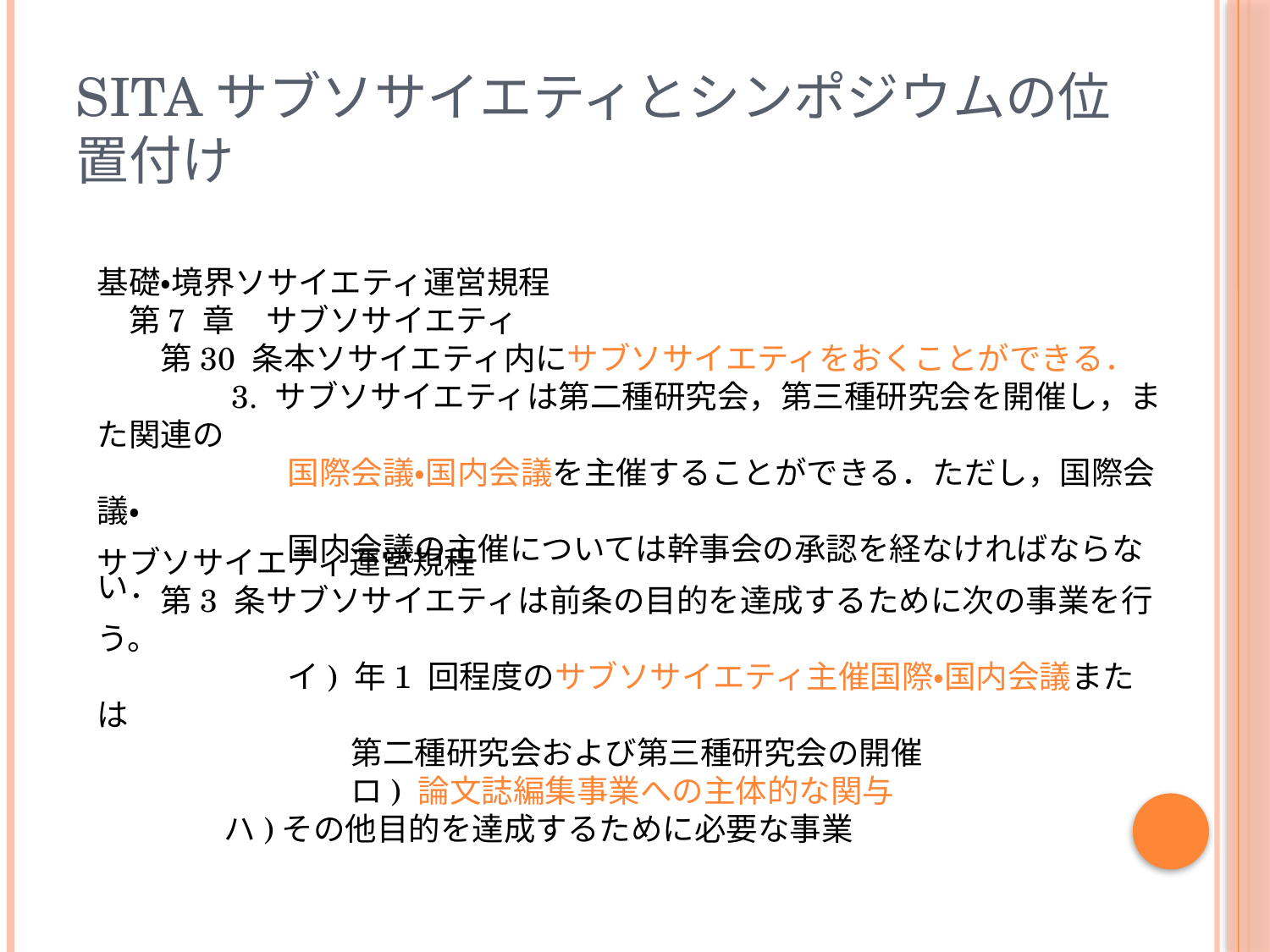

# SITAサブソサイエティとシンポジウムの位置付け
基礎・境界ソサイエティ運営規程
　第7 章　サブソサイエティ
　　第30 条本ソサイエティ内にサブソサイエティをおくことができる．
　　　　3. サブソサイエティは第二種研究会，第三種研究会を開催し，また関連の
　　　　　　国際会議・国内会議を主催することができる．ただし，国際会議・
　　　　　　国内会議の主催については幹事会の承認を経なければならない．
サブソサイエティ運営規程
　　第3 条サブソサイエティは前条の目的を達成するために次の事業を行う。
　　　　　　イ) 年1 回程度のサブソサイエティ主催国際・国内会議または
　　　　　　　　第二種研究会および第三種研究会の開催
　　　　　　	ロ) 論文誌編集事業への主体的な関与
ハ)その他目的を達成するために必要な事業